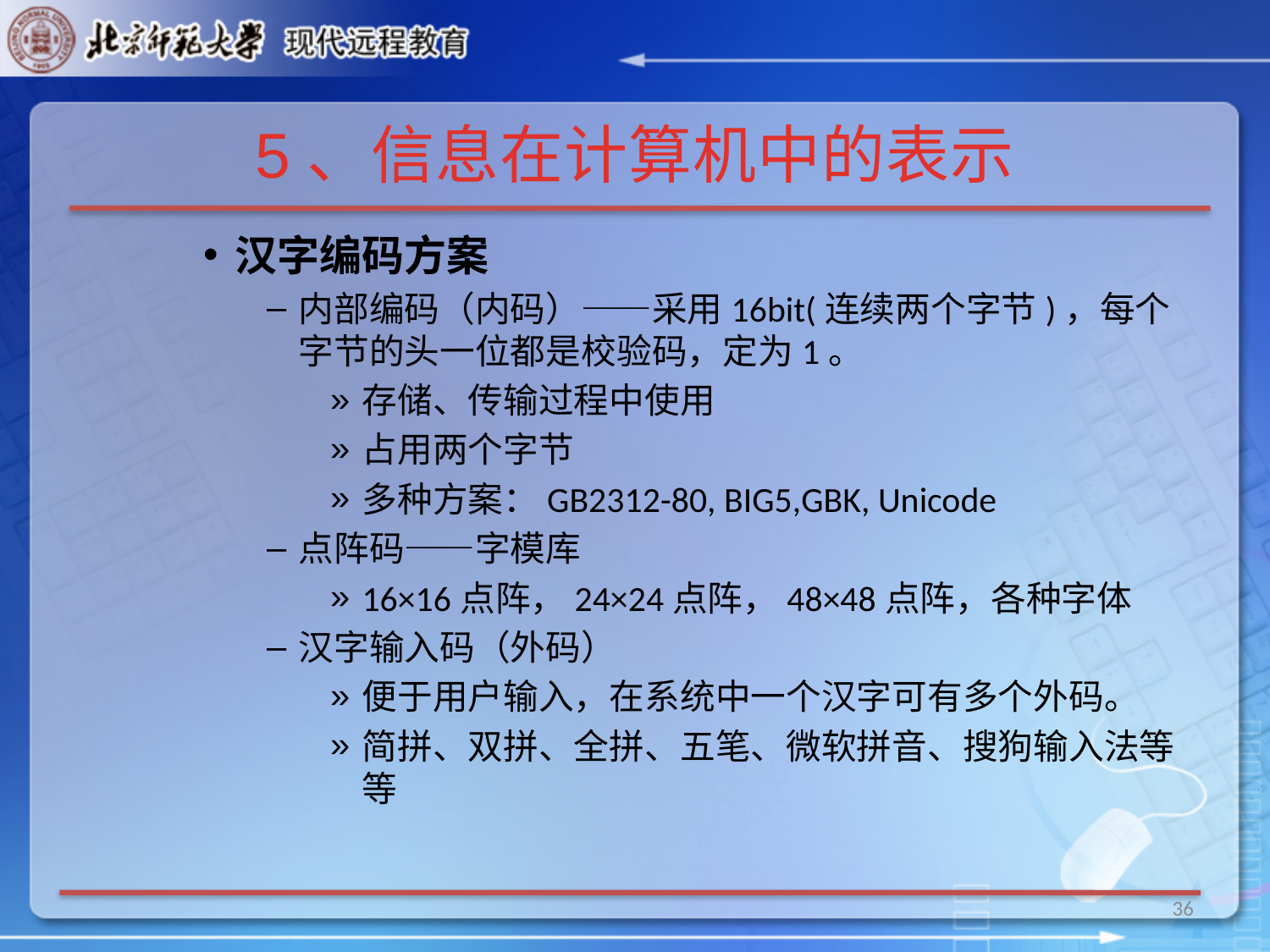

# 5、信息在计算机中的表示
汉字编码方案
内部编码（内码）——采用16bit(连续两个字节)，每个字节的头一位都是校验码，定为1。
存储、传输过程中使用
占用两个字节
多种方案：GB2312-80, BIG5,GBK, Unicode
点阵码——字模库
16×16点阵，24×24点阵，48×48点阵，各种字体
汉字输入码（外码）
便于用户输入，在系统中一个汉字可有多个外码。
简拼、双拼、全拼、五笔、微软拼音、搜狗输入法等等
36